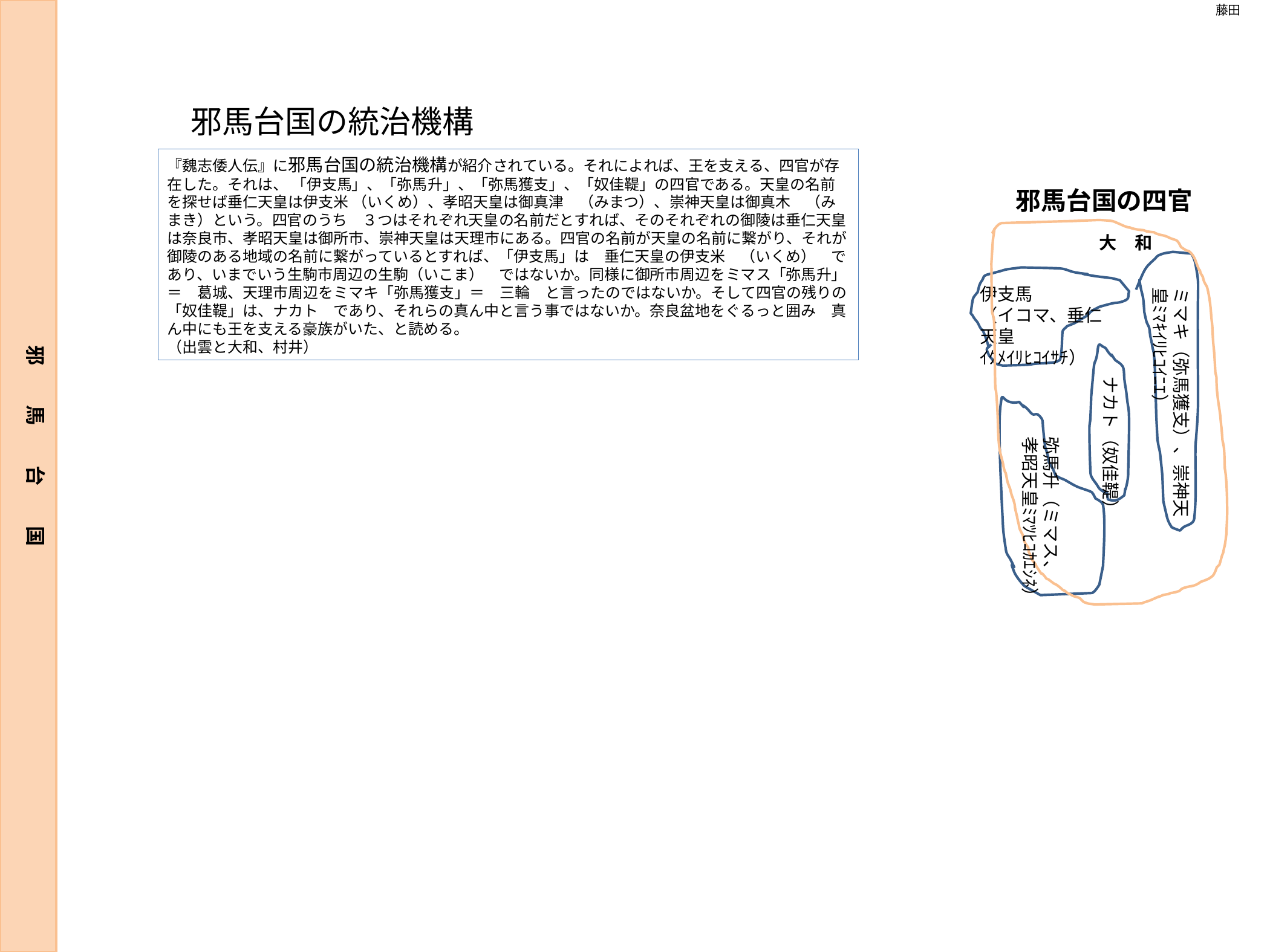

藤田
邪馬台国の統治機構
『魏志倭人伝』に邪馬台国の統治機構が紹介されている。それによれば、王を支える、四官が存在した。それは、 「伊支馬」、「弥馬升」、「弥馬獲支」、「奴佳鞮」の四官である。天皇の名前を探せば垂仁天皇は伊支米 （いくめ）、孝昭天皇は御真津　（みまつ）、崇神天皇は御真木　（みまき）という。四官のうち　３つはそれぞれ天皇の名前だとすれば、そのそれぞれの御陵は垂仁天皇は奈良市、孝昭天皇は御所市、崇神天皇は天理市にある。四官の名前が天皇の名前に繋がり、それが御陵のある地域の名前に繋がっているとすれば、「伊支馬」は　垂仁天皇の伊支米　（いくめ）　であり、いまでいう生駒市周辺の生駒（いこま）　ではないか。同様に御所市周辺をミマス「弥馬升」＝　葛城、天理市周辺をミマキ「弥馬獲支」＝　三輪　と言ったのではないか。そして四官の残りの「奴佳鞮」は、ナカト　であり、それらの真ん中と言う事ではないか。奈良盆地をぐるっと囲み　真ん中にも王を支える豪族がいた、と読める。
（出雲と大和、村井）
邪馬台国の四官

大　和

伊支馬
（イコマ、垂仁天皇
ｲｸﾒｲﾘﾋｺｲｻﾁ）
ミマキ（弥馬獲支）、崇神天皇ﾐﾏｷｲﾘﾋｺｲﾆｴ）
邪　　馬　　台　　国

ナカト（奴佳鞮）

弥馬升（ミマス、
孝昭天皇ﾐﾏﾂﾋｺｶｴｼﾈ）